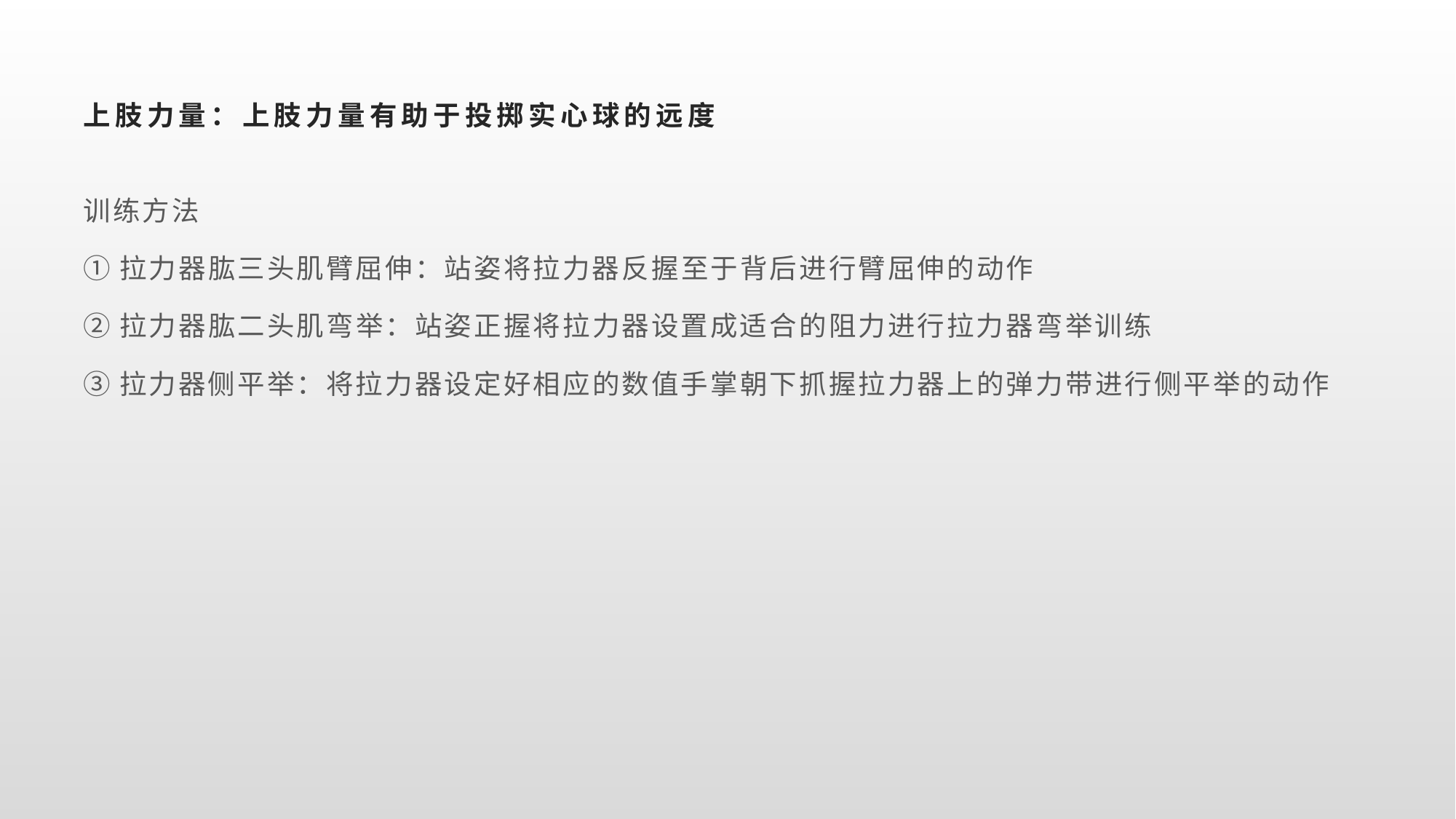

# 上肢力量：上肢力量有助于投掷实心球的远度
训练方法
①拉力器肱三头肌臂屈伸：站姿将拉力器反握至于背后进行臂屈伸的动作
②拉力器肱二头肌弯举：站姿正握将拉力器设置成适合的阻力进行拉力器弯举训练
③拉力器侧平举：将拉力器设定好相应的数值手掌朝下抓握拉力器上的弹力带进行侧平举的动作